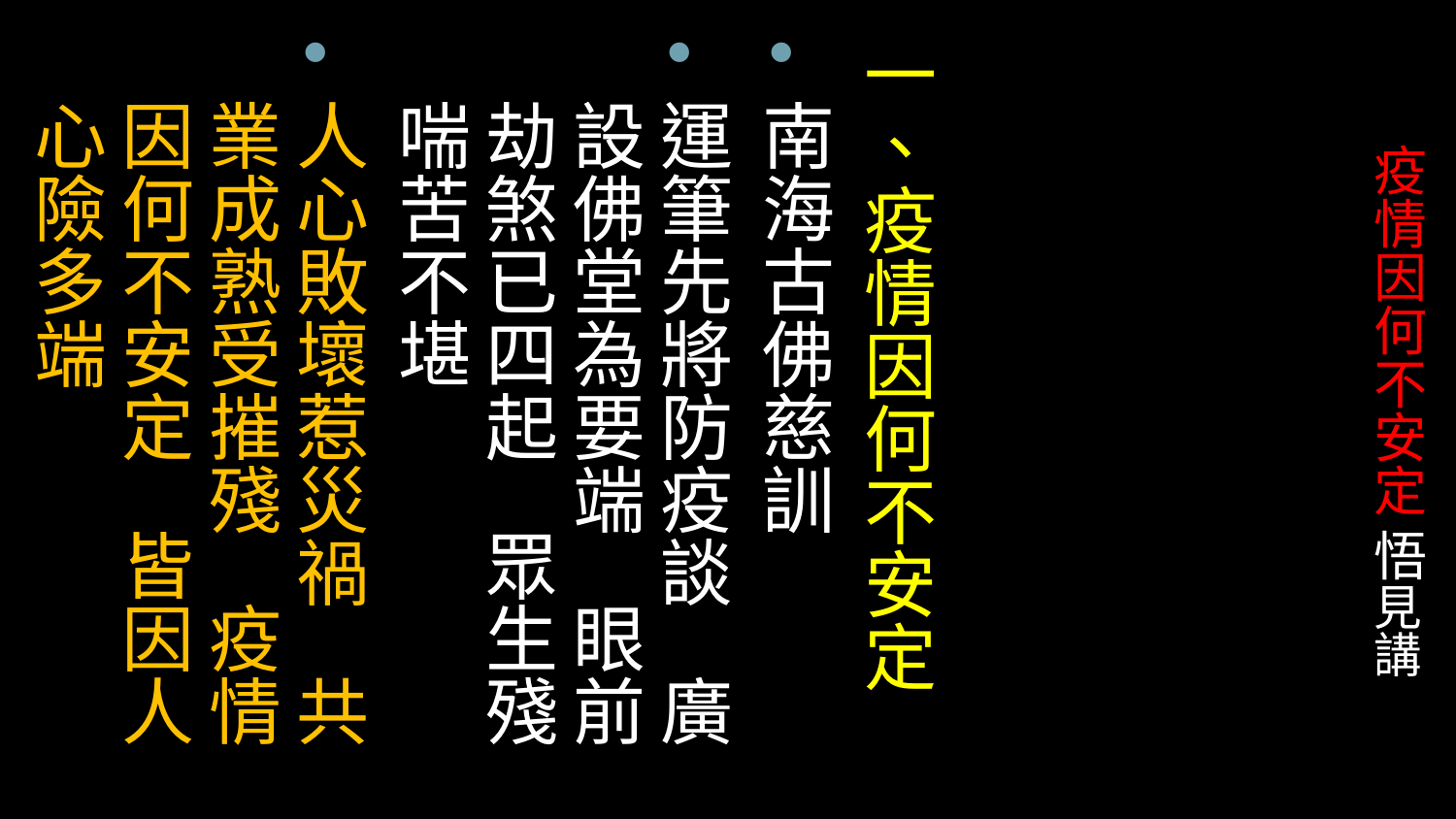

一、疫情因何不安定
南海古佛慈訓
運筆先將防疫談    廣設佛堂為要端    眼前劫煞已四起    眾生殘喘苦不堪
人心敗壞惹災禍    共業成熟受摧殘    疫情因何不安定    皆因人心險多端
# 疫情因何不安定 悟見講